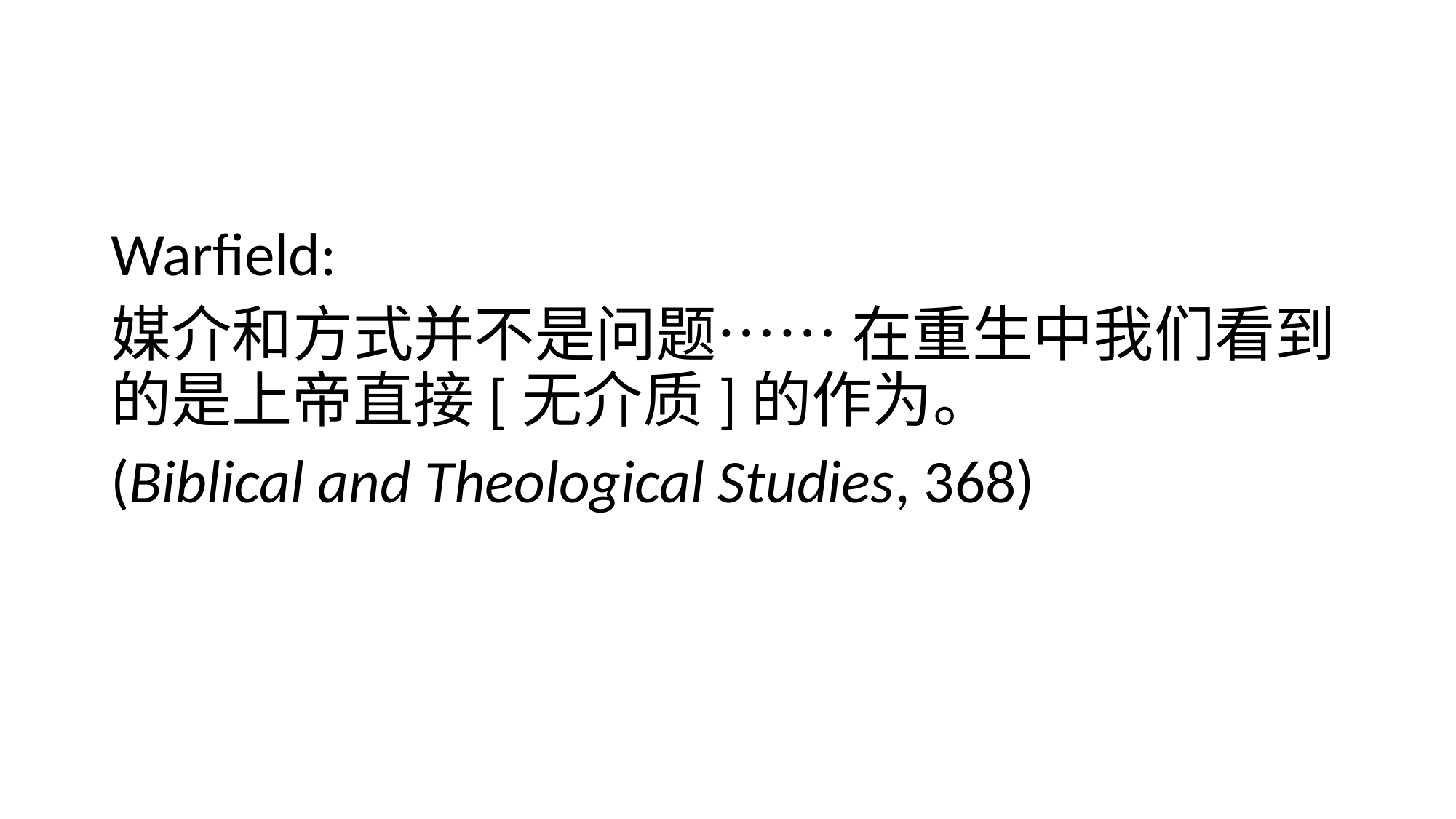

#
Warfield:
媒介和方式并不是问题…… 在重生中我们看到的是上帝直接[无介质]的作为。
(Biblical and Theological Studies, 368)